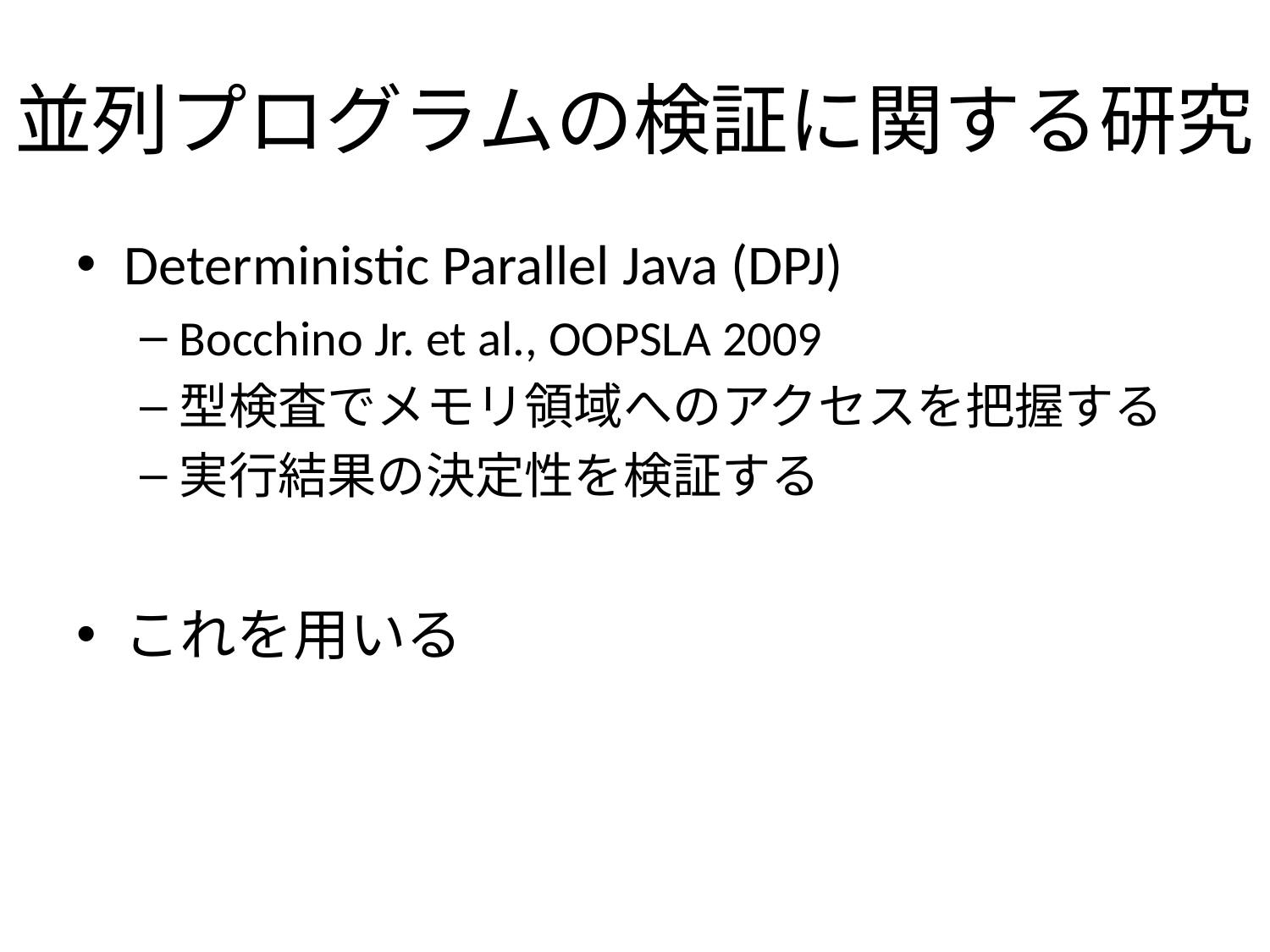

並列プログラムの検証に関する研究
Deterministic Parallel Java (DPJ)
Bocchino Jr. et al., OOPSLA 2009
型検査でメモリ領域へのアクセスを把握する
実行結果の決定性を検証する

これを用いる